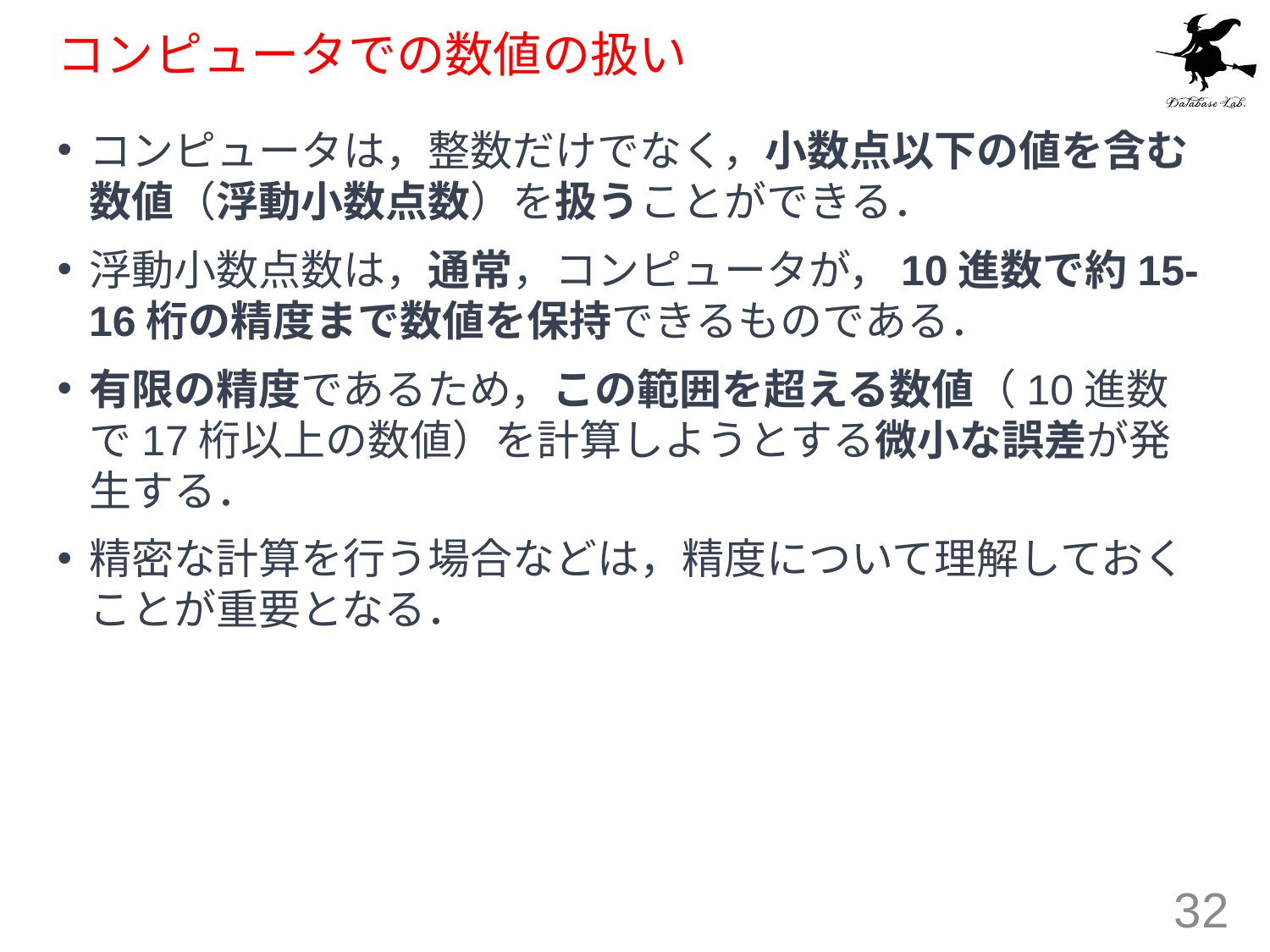

# コンピュータでの数値の扱い
コンピュータは，整数だけでなく，小数点以下の値を含む数値（浮動小数点数）を扱うことができる．
浮動小数点数は，通常，コンピュータが，10進数で約15-16桁の精度まで数値を保持できるものである．
有限の精度であるため，この範囲を超える数値（10進数で17桁以上の数値）を計算しようとする微小な誤差が発生する．
精密な計算を行う場合などは，精度について理解しておくことが重要となる．

32